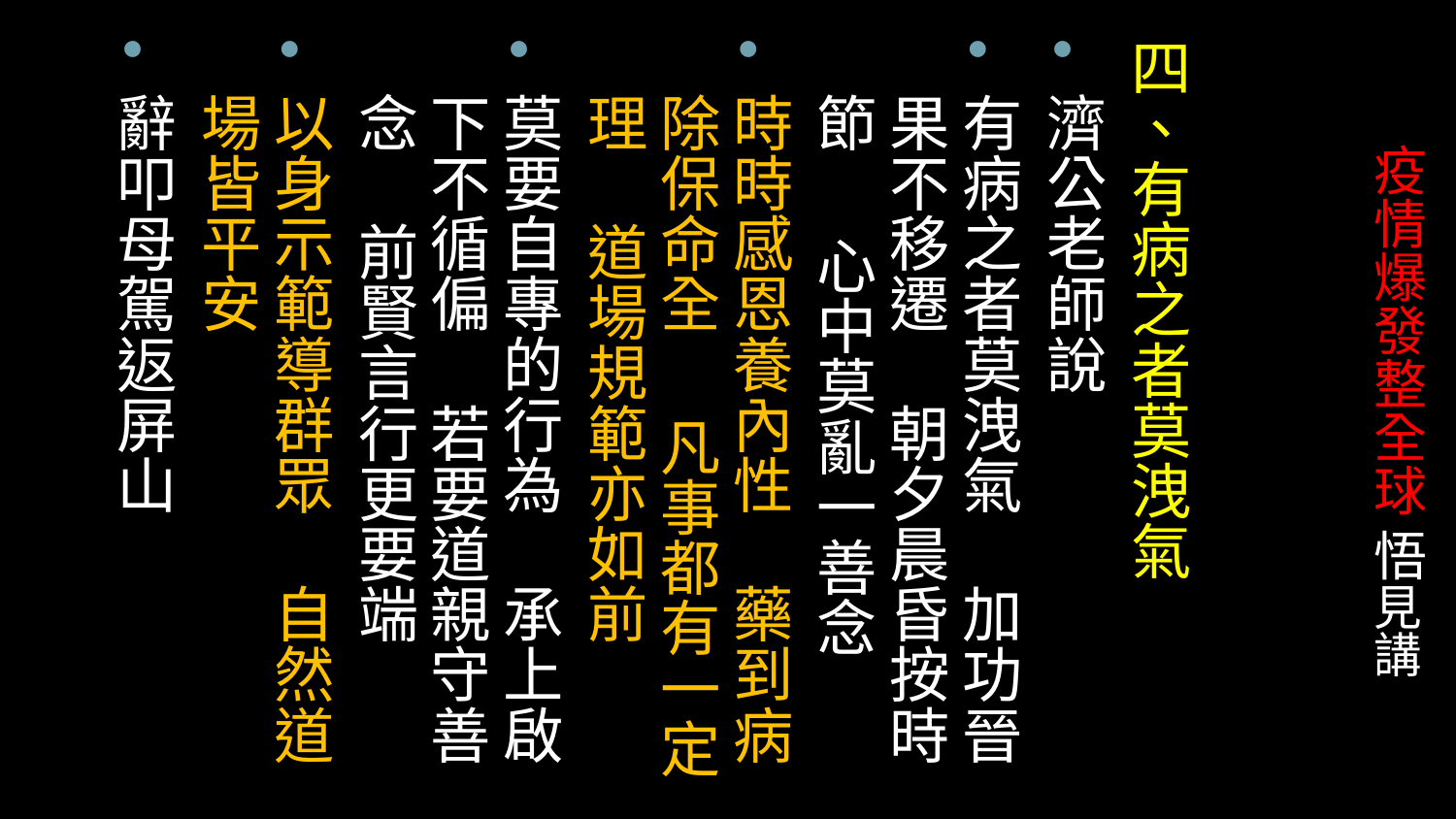

四、有病之者莫洩氣
濟公老師說
有病之者莫洩氣     加功晉果不移遷     朝夕晨昏按時節      心中莫亂一善念
時時感恩養內性     藥到病除保命全      凡事都有一定理     道場規範亦如前
莫要自專的行為     承上啟下不循偏     若要道親守善念     前賢言行更要端
以身示範導群眾     自然道場皆平安
辭叩母駕返屏山

# 疫情爆發整全球 悟見講